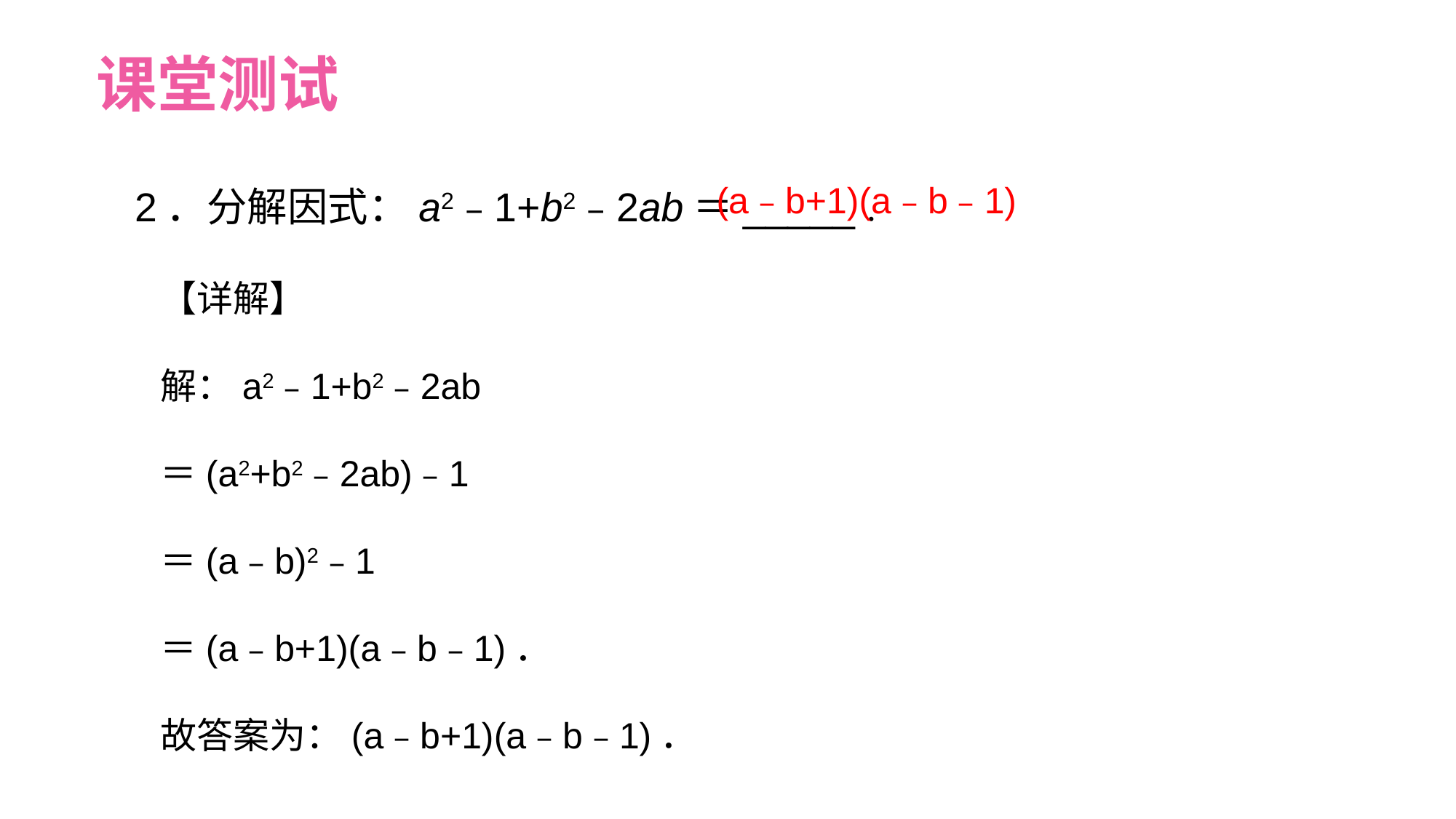

课堂测试
2．分解因式：a2﹣1+b2﹣2ab＝_____．
(a﹣b+1)(a﹣b﹣1)
【详解】
解：a2﹣1+b2﹣2ab
＝(a2+b2﹣2ab)﹣1
＝(a﹣b)2﹣1
＝(a﹣b+1)(a﹣b﹣1)．
故答案为：(a﹣b+1)(a﹣b﹣1)．